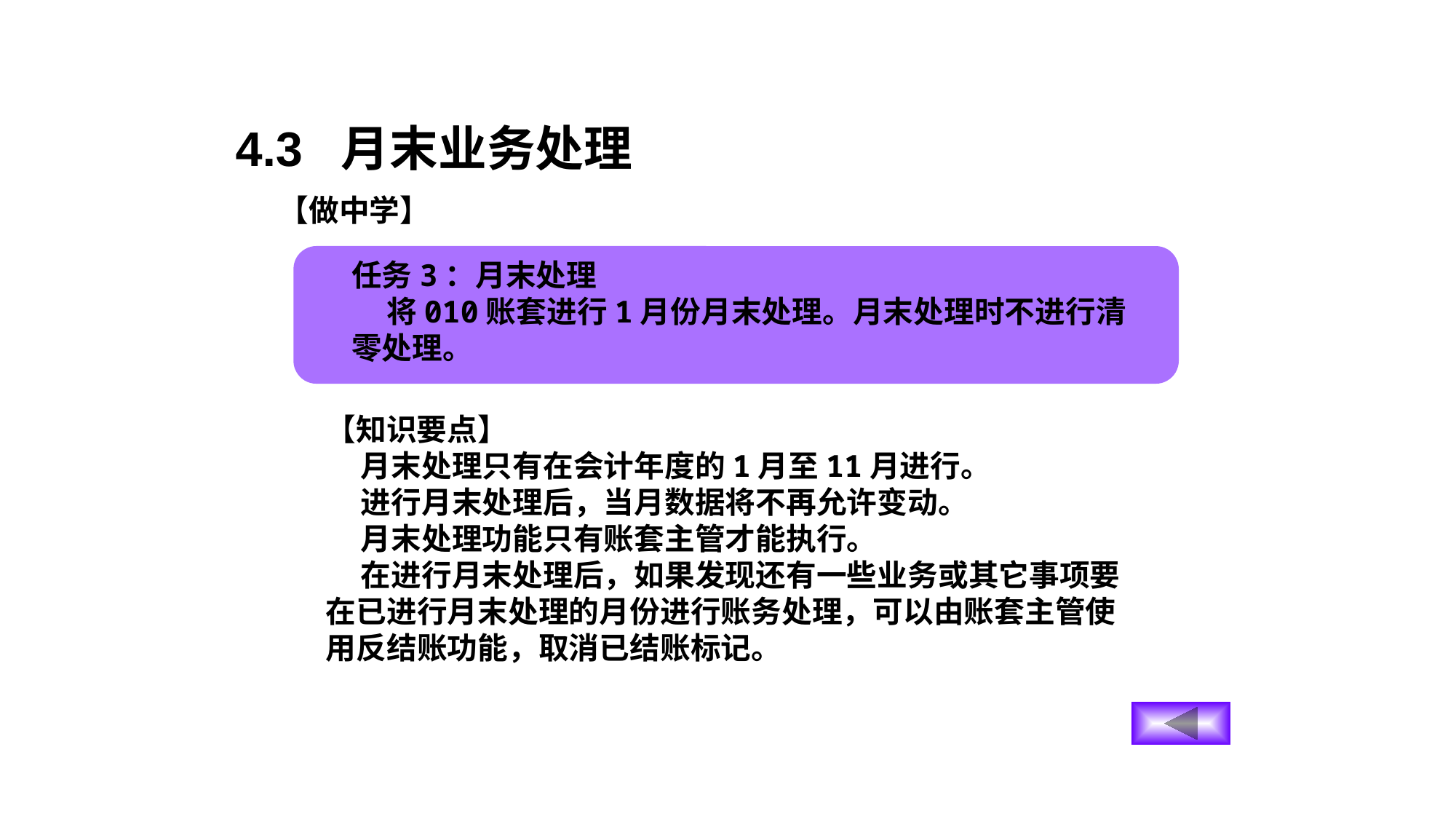

4.3  月末业务处理
【做中学】

任务3：月末处理
    将010账套进行1月份月末处理。月末处理时不进行清零处理。
【知识要点】
    月末处理只有在会计年度的1月至11月进行。
    进行月末处理后，当月数据将不再允许变动。
    月末处理功能只有账套主管才能执行。
    在进行月末处理后，如果发现还有一些业务或其它事项要在已进行月末处理的月份进行账务处理，可以由账套主管使用反结账功能，取消已结账标记。